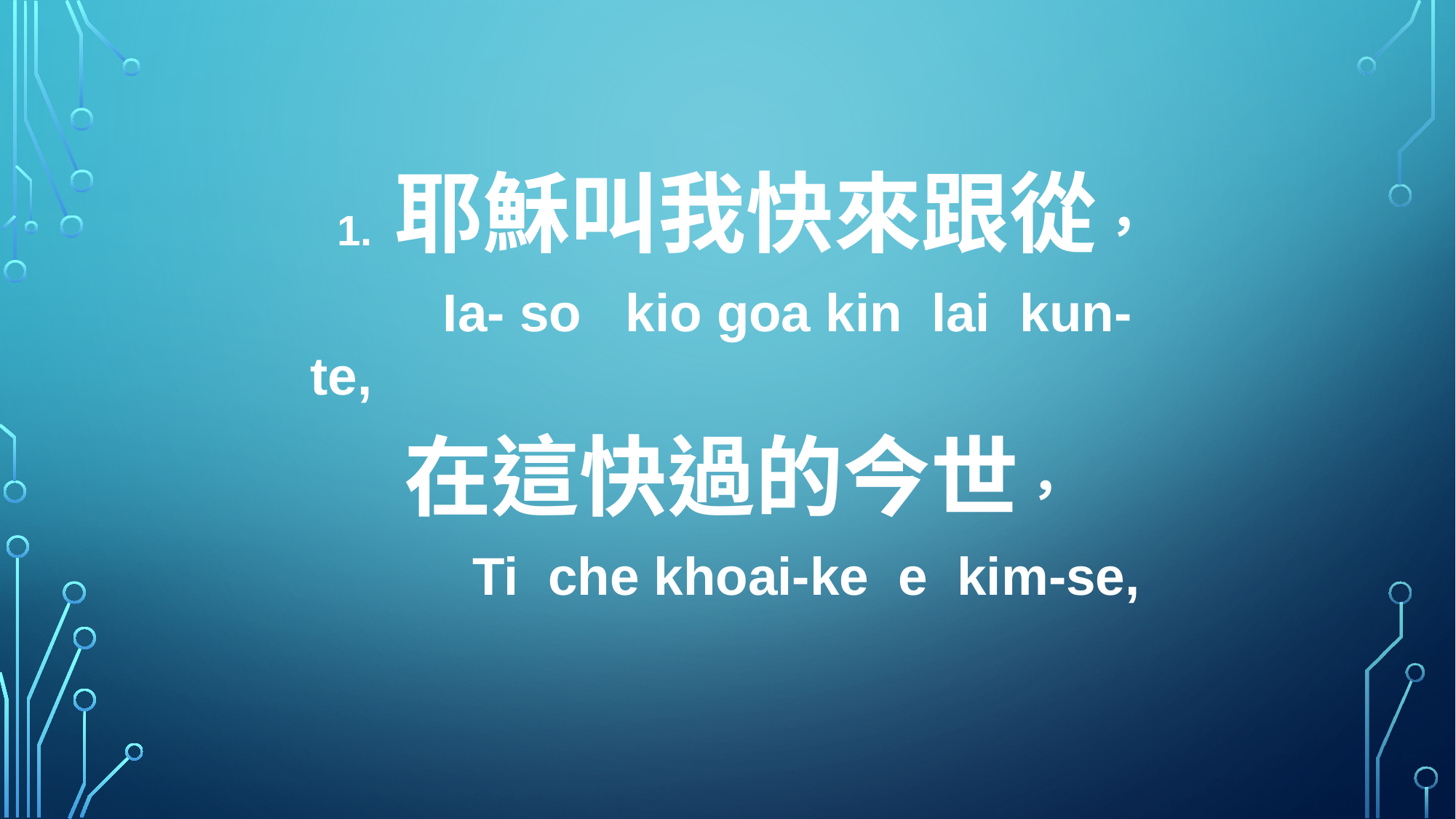

1. 耶穌叫我快來跟從，
         Ia- so   kio goa kin  lai  kun-te,
在這快過的今世，
           Ti  che khoai-ke  e  kim-se,